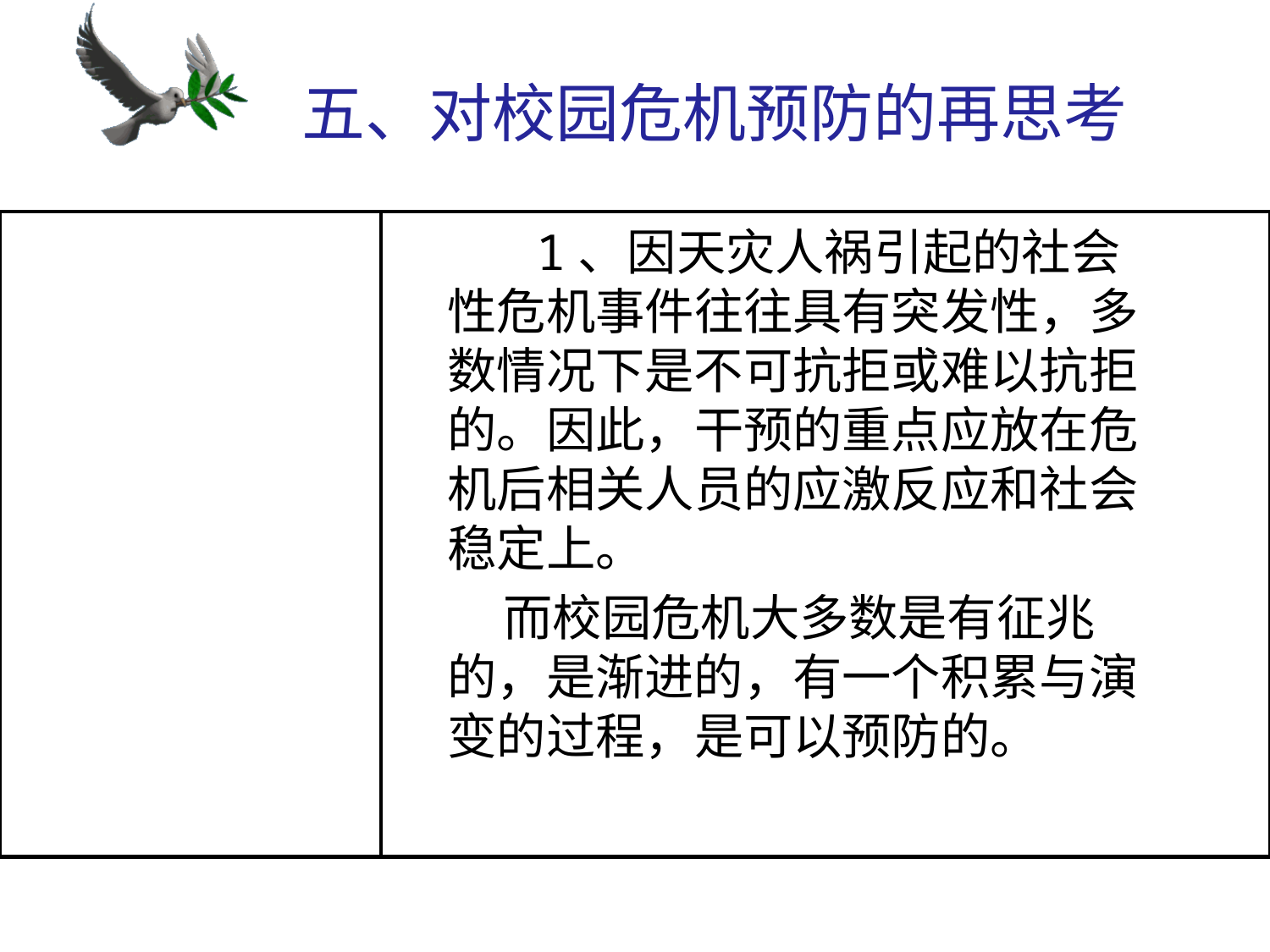

# 五、对校园危机预防的再思考

   1、因天灾人祸引起的社会性危机事件往往具有突发性，多数情况下是不可抗拒或难以抗拒的。因此，干预的重点应放在危机后相关人员的应激反应和社会稳定上。
    而校园危机大多数是有征兆的，是渐进的，有一个积累与演变的过程，是可以预防的。